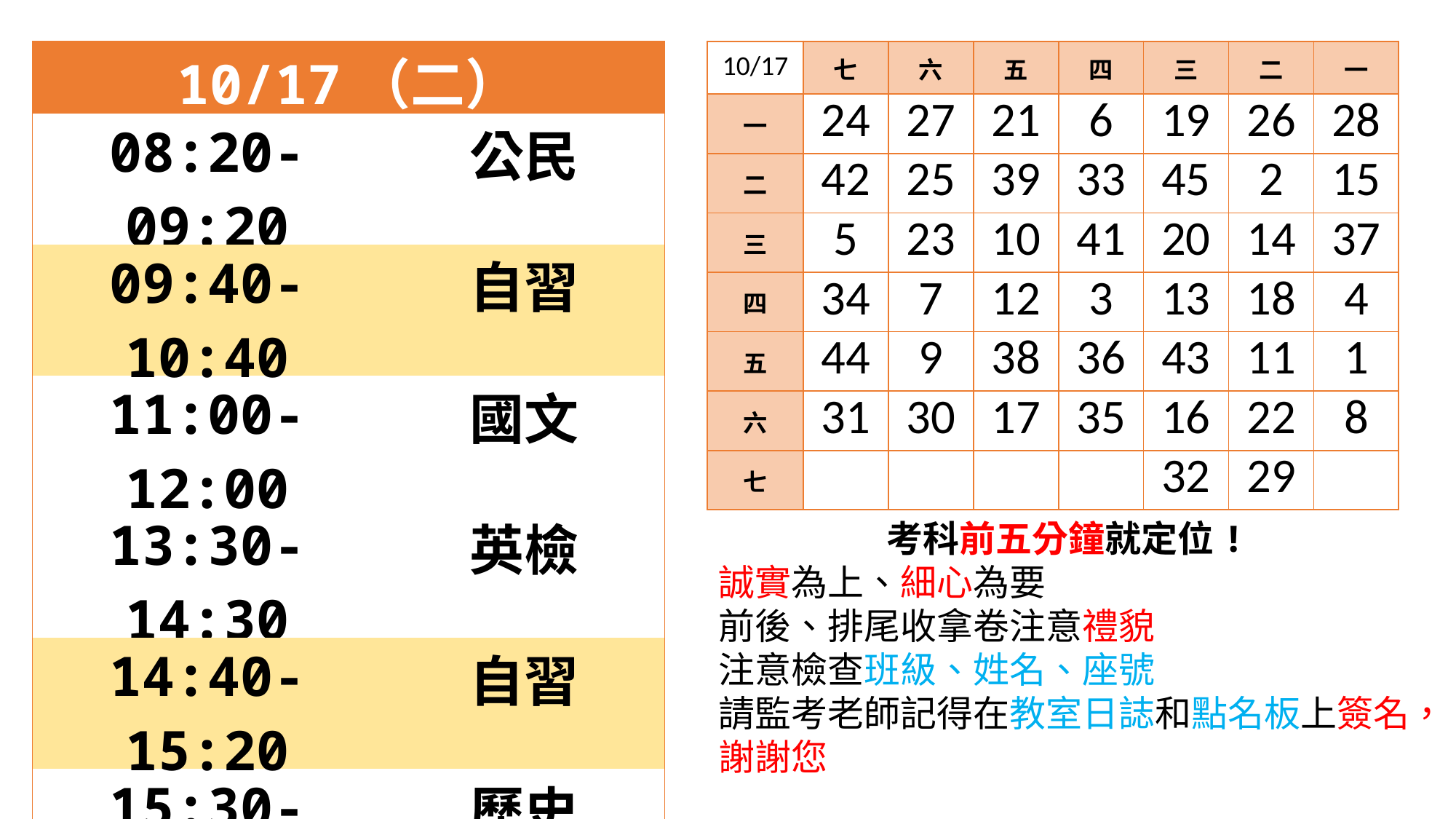

| 10/17（二） |  |
| --- | --- |
| 08:20-09:20 | 公民 |
| 09:40-10:40 | 自習 |
| 11:00-12:00 | 國文 |
| 13:30-14:30 | 英檢 |
| 14:40-15:20 | 自習 |
| 15:30-16:30 | 歷史 |
| 16:30-16:50 | 打掃 |
| 16:50-17:30 | 導師時間 |
| 17:30 | 放學 |
| 10/17 | 七 | 六 | 五 | 四 | 三 | 二 | 一 |
| --- | --- | --- | --- | --- | --- | --- | --- |
| 一 | 24 | 27 | 21 | 6 | 19 | 26 | 28 |
| 二 | 42 | 25 | 39 | 33 | 45 | 2 | 15 |
| 三 | 5 | 23 | 10 | 41 | 20 | 14 | 37 |
| 四 | 34 | 7 | 12 | 3 | 13 | 18 | 4 |
| 五 | 44 | 9 | 38 | 36 | 43 | 11 | 1 |
| 六 | 31 | 30 | 17 | 35 | 16 | 22 | 8 |
| 七 |  |  |  |  | 32 | 29 |  |
考科前五分鐘就定位!
誠實為上、細心為要
前後、排尾收拿卷注意禮貌
注意檢查班級、姓名、座號
請監考老師記得在教室日誌和點名板上簽名，謝謝您